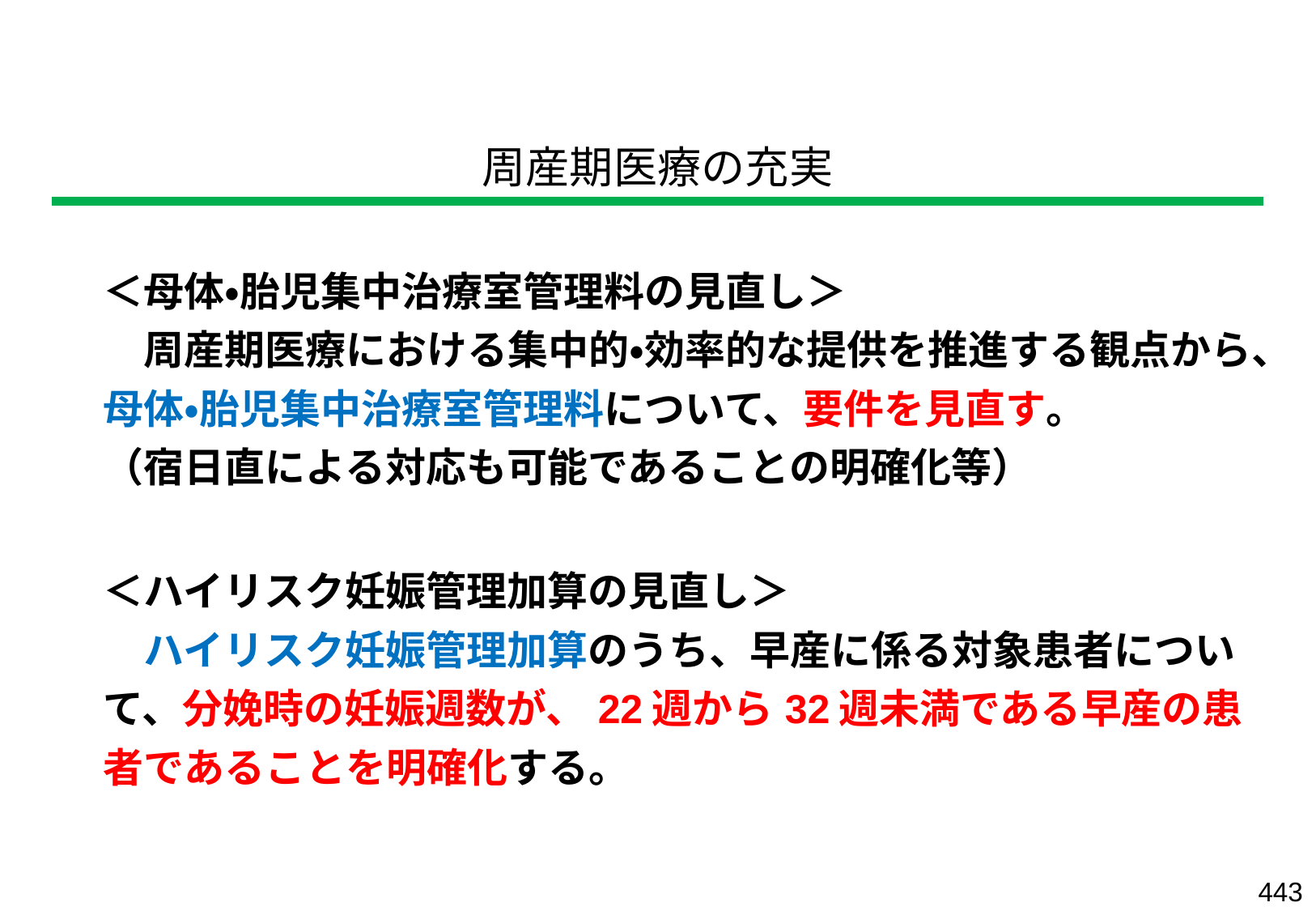

| 周産期医療の充実 |
| --- |
| ＜母体・胎児集中治療室管理料の見直し＞ 　周産期医療における集中的・効率的な提供を推進する観点から、母体・胎児集中治療室管理料について、要件を見直す。 （宿日直による対応も可能であることの明確化等） ＜ハイリスク妊娠管理加算の見直し＞ 　ハイリスク妊娠管理加算のうち、早産に係る対象患者について、分娩時の妊娠週数が、22週から32週未満である早産の患者であることを明確化する。 |
| --- |
443